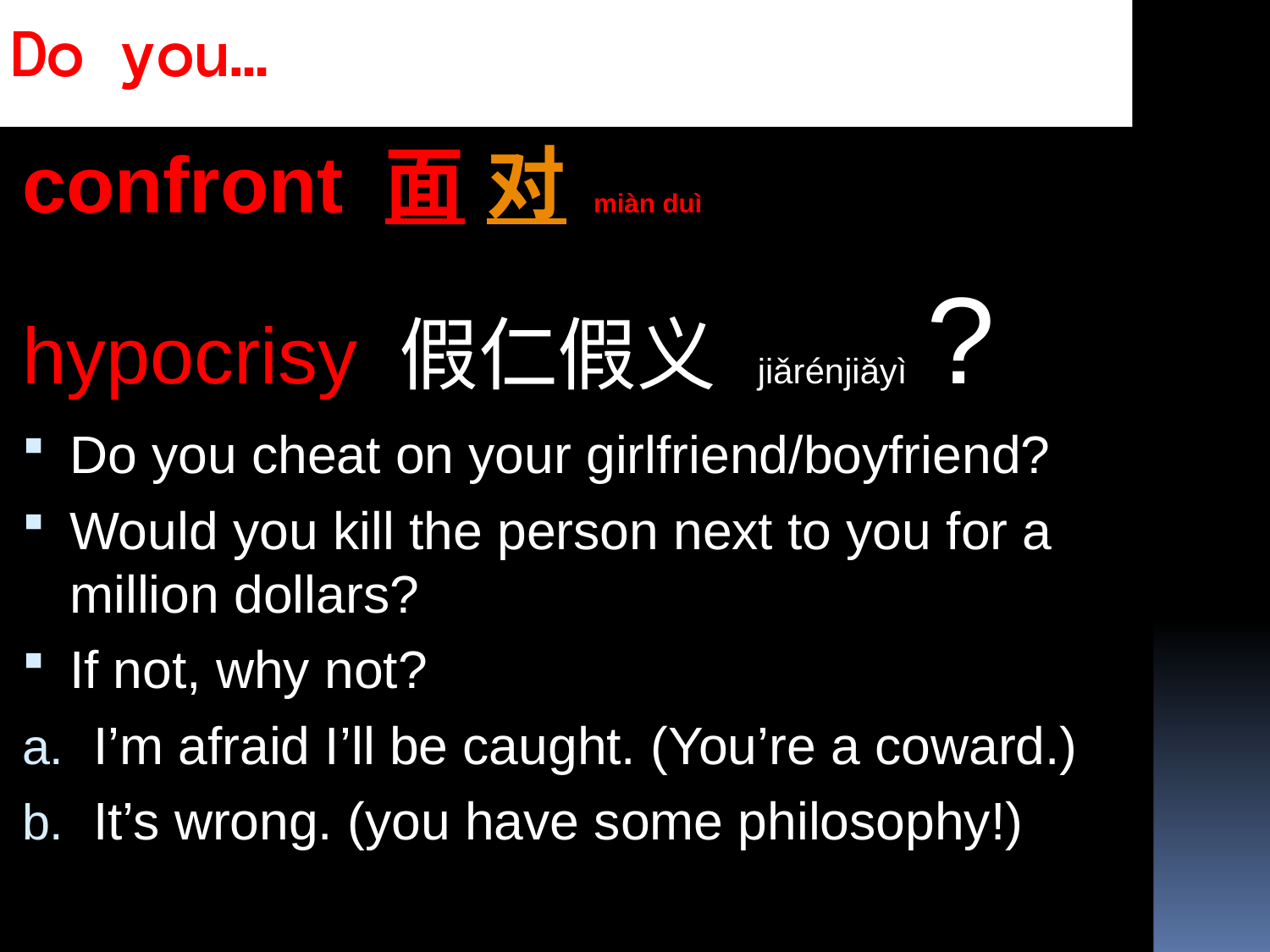

# Do you…
confront 面 对 miàn duì
hypocrisy 假仁假义 jiǎ​rén​jiǎ​yì​  ?
Do you cheat on your girlfriend/boyfriend?
Would you kill the person next to you for a million dollars?
If not, why not?
I’m afraid I’ll be caught. (You’re a coward.)
It’s wrong. (you have some philosophy!)